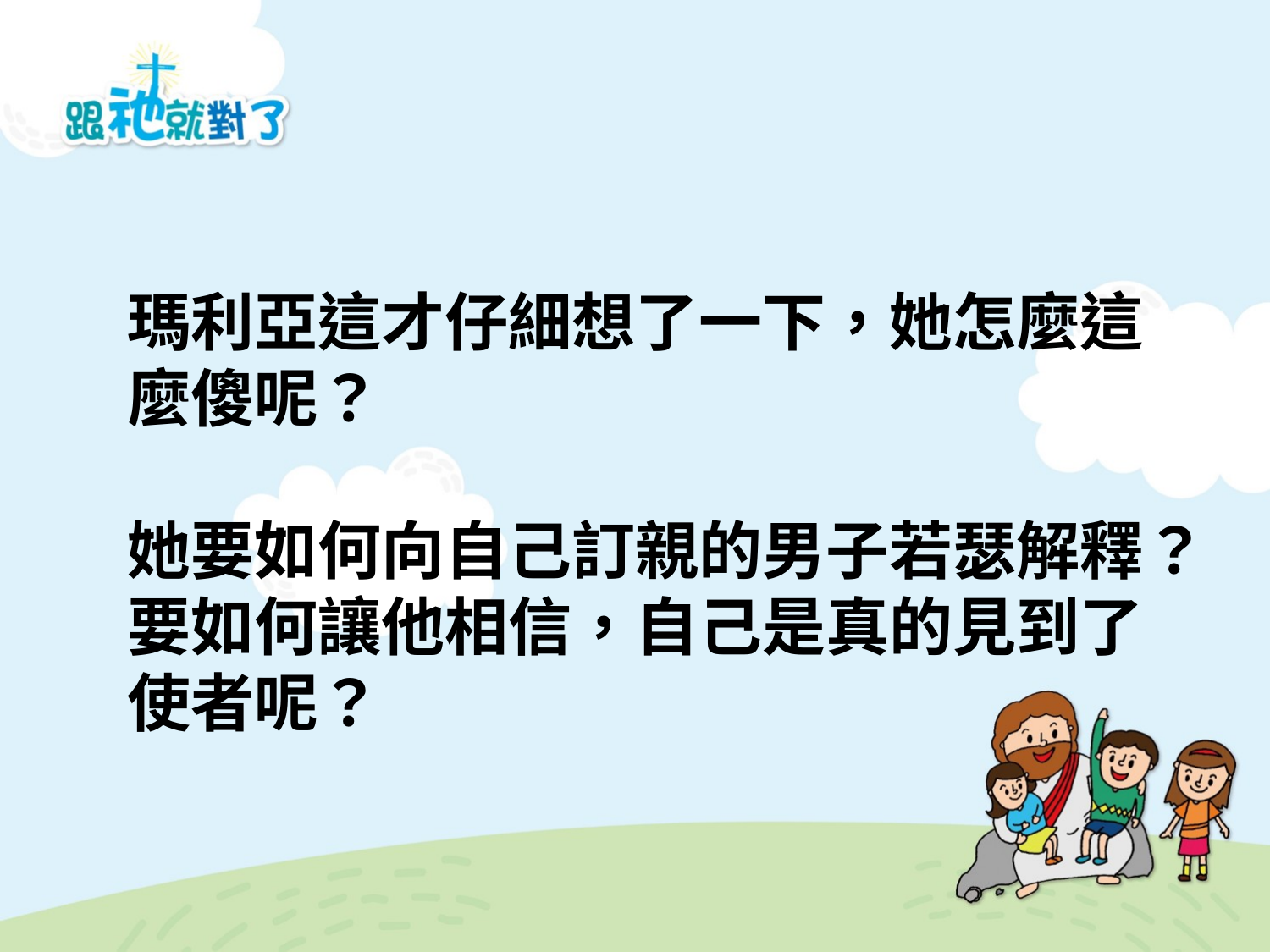

瑪利亞這才仔細想了一下，她怎麼這麼傻呢？

她要如何向自己訂親的男子若瑟解釋？要如何讓他相信，自己是真的見到了使者呢？